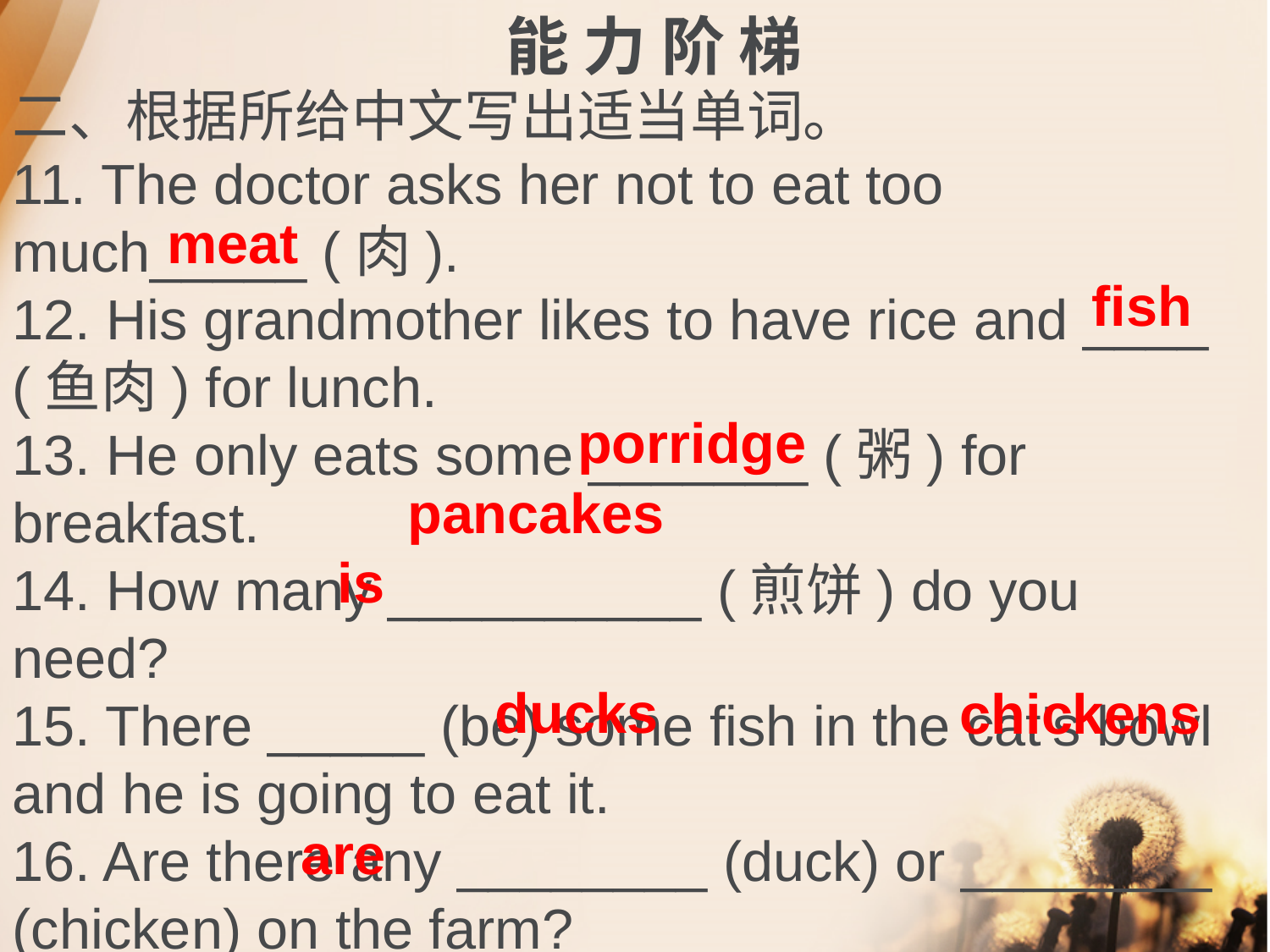

能 力 阶 梯
二、根据所给中文写出适当单词。
11. The doctor asks her not to eat too much_____ (肉).
12. His grandmother likes to have rice and ____ (鱼肉) for lunch.
13. He only eats some _______ (粥) for breakfast.
14. How many __________ (煎饼) do you need?
15. There _____ (be) some fish in the cat’s bowl and he is going to eat it.
16. Are there any ________ (duck) or ________ (chicken) on the farm?
17. There _____ (be) two glasses of water and some boxes on the desk.
meat
fish
porridge
pancakes
is
ducks
chickens
are